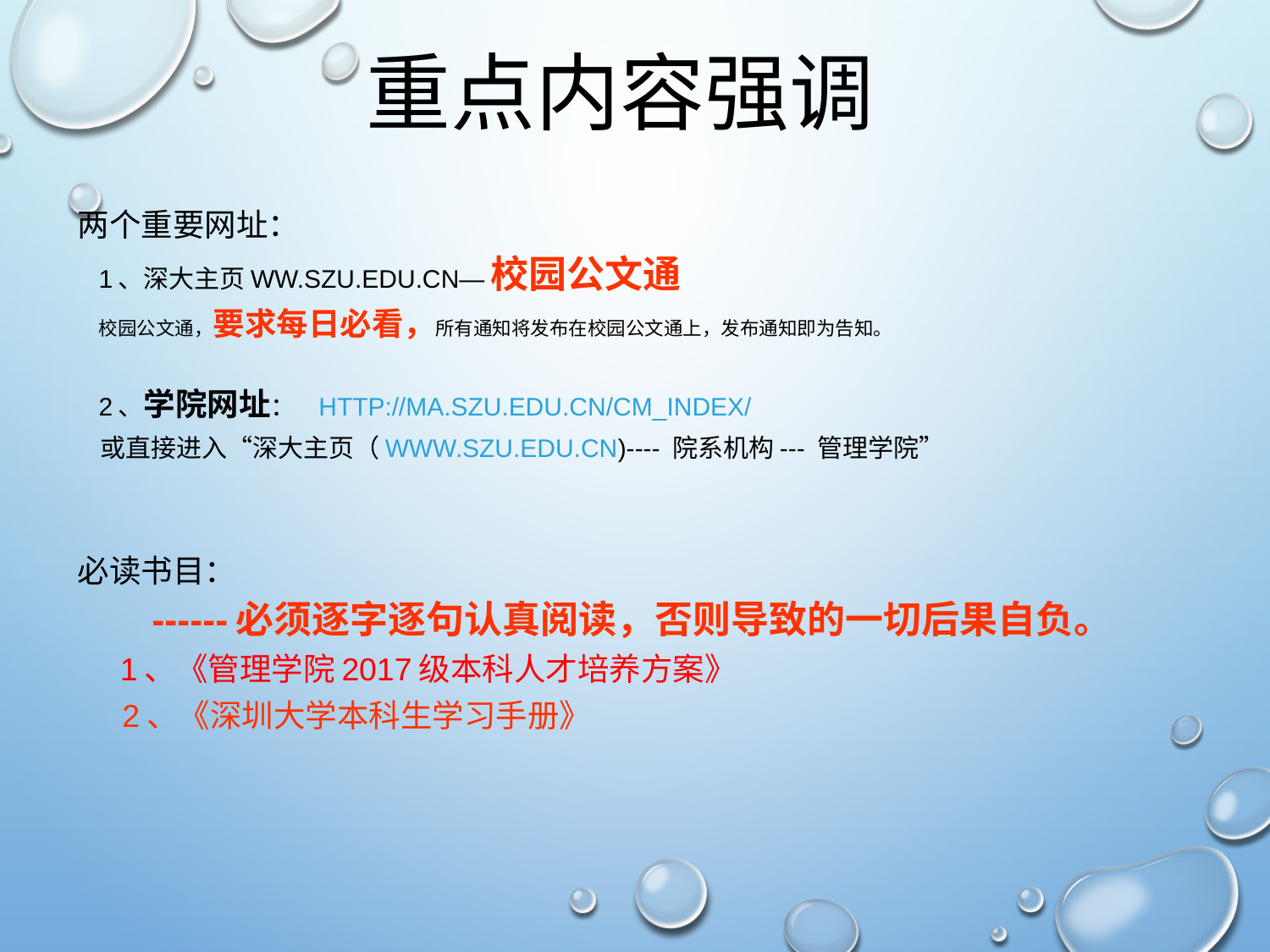

# 重点内容强调
两个重要网址：
   1、深大主页ww.szu.edu.cn—校园公文通
    校园公文通，要求每日必看，所有通知将发布在校园公文通上，发布通知即为告知。

   2、学院网址：   http://ma.szu.edu.cn/cm_index/
   或直接进入“深大主页（www.szu.edu.cn)---- 院系机构--- 管理学院”

必读书目：
       ------必须逐字逐句认真阅读，否则导致的一切后果自负。
        1、《管理学院2017级本科人才培养方案》
     2、《深圳大学本科生学习手册》